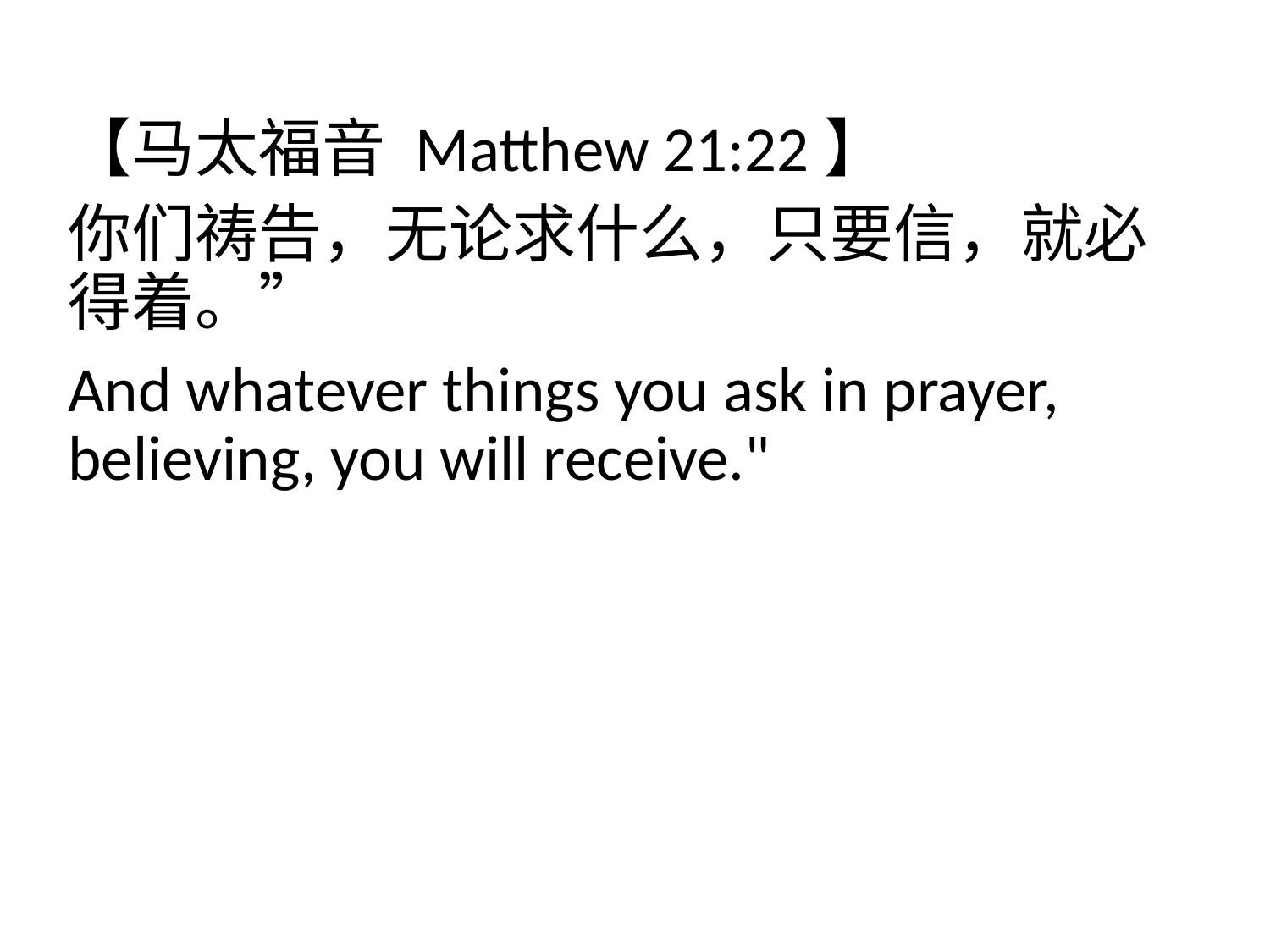

【马太福音 Matthew 21:22】
你们祷告，无论求什么，只要信，就必得着。”
And whatever things you ask in prayer, believing, you will receive."